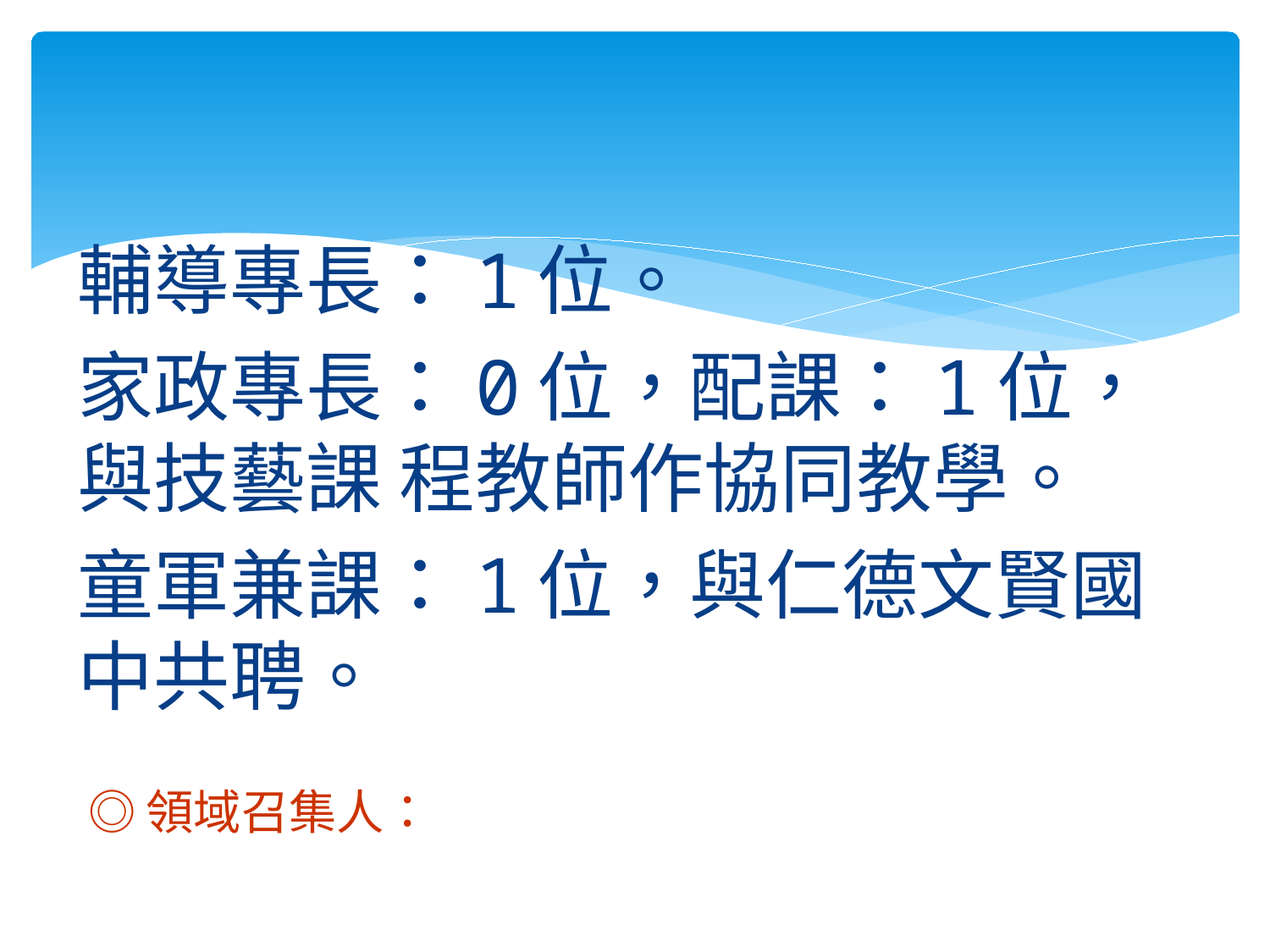

輔導專長：1位。
家政專長：0位，配課：1位，與技藝課 程教師作協同教學。
童軍兼課：1位，與仁德文賢國中共聘。

 ◎領域召集人：